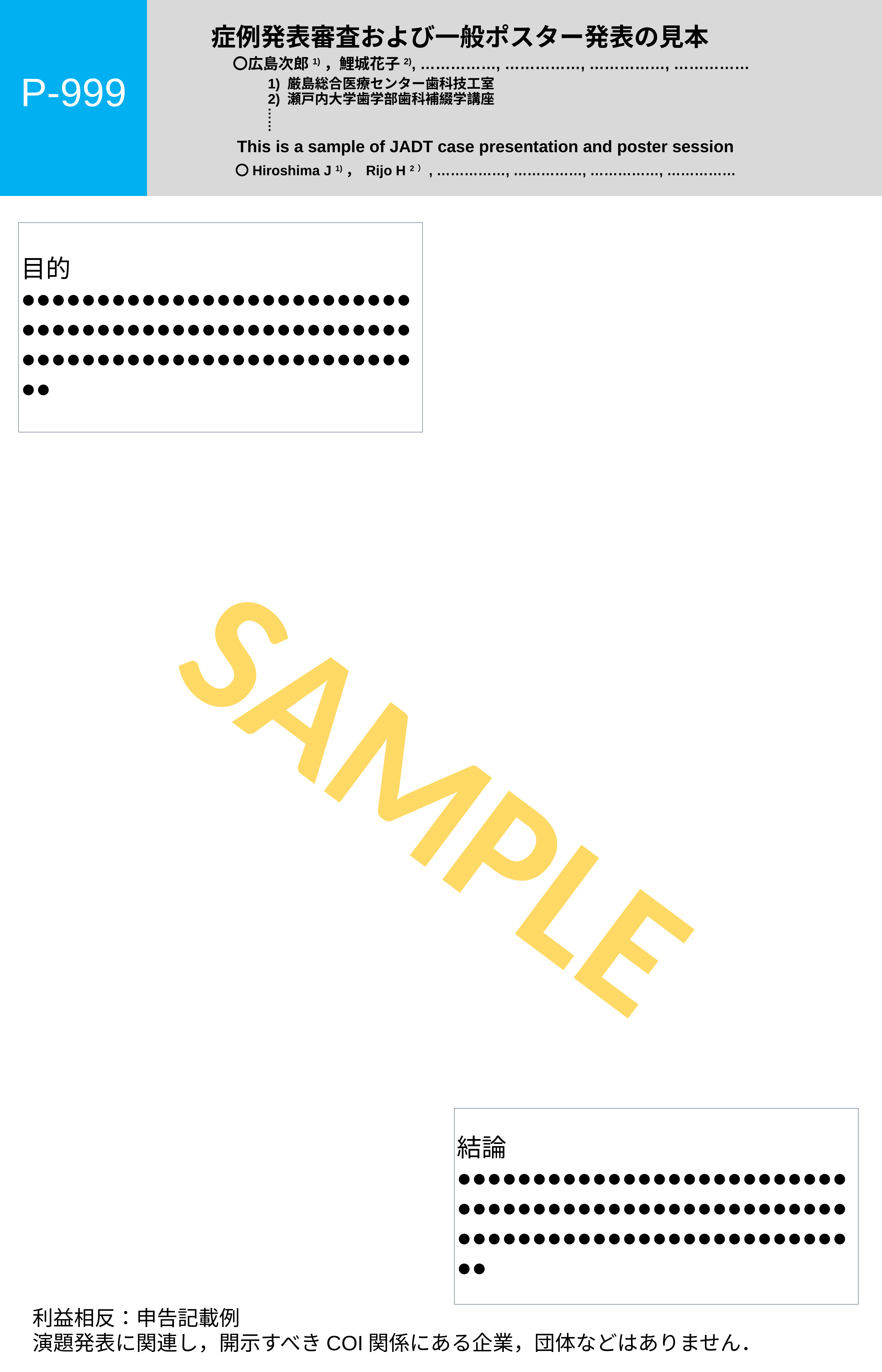

症例発表審査および一般ポスター発表の見本
〇広島次郎1)，鯉城花子2), ……………, ……………, ……………, ……………
P-999
1) 厳島総合医療センター歯科技工室
2) 瀬戸内大学歯学部歯科補綴学講座
……

This is a sample of JADT case presentation and poster session
〇Hiroshima J 1)， Rijo H 2）, ……………, ……………, ……………, ……………
目的
●●●●●●●●●●●●●●●●●●●●●●●●●●●●●●●●●●●●●●●●●●●●●●●●●●●●●●●●●●●●●●●●●●●●●●●●●●●●●●●●
SAMPLE
結論
●●●●●●●●●●●●●●●●●●●●●●●●●●●●●●●●●●●●●●●●●●●●●●●●●●●●●●●●●●●●●●●●●●●●●●●●●●●●●●●●
利益相反：申告記載例
演題発表に関連し，開示すべきCOI関係にある企業，団体などはありません．